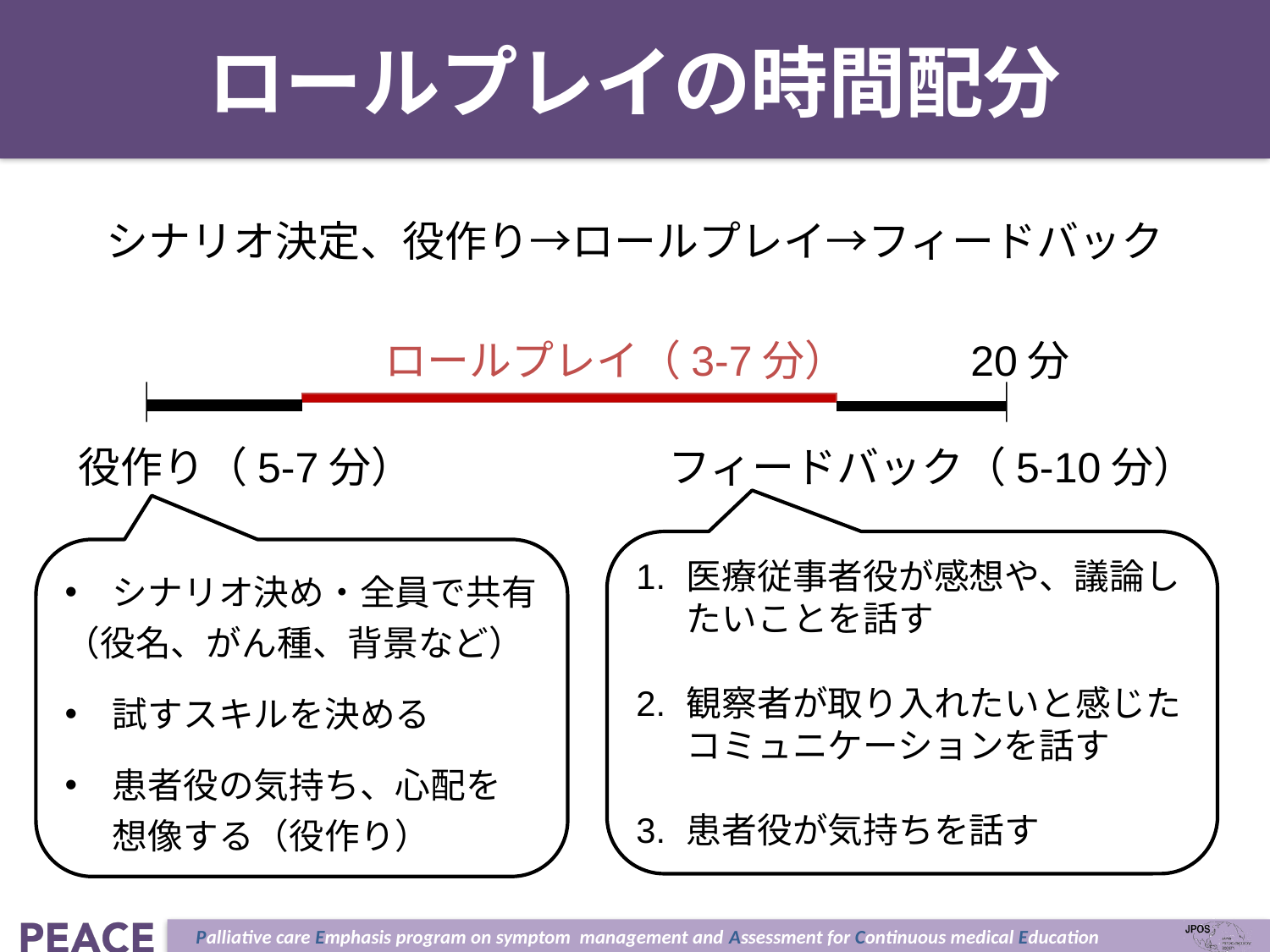

# ロールプレイの時間配分
シナリオ決定、役作り→ロールプレイ→フィードバック
20分
ロールプレイ（3-7分）

役作り（5-7分）
フィードバック（5-10分）
医療従事者役が感想や、議論したいことを話す

観察者が取り入れたいと感じた
コミュニケーションを話す

患者役が気持ちを話す
シナリオ決め・全員で共有
（役名、がん種、背景など）

試すスキルを決める

患者役の気持ち、心配を
想像する（役作り）